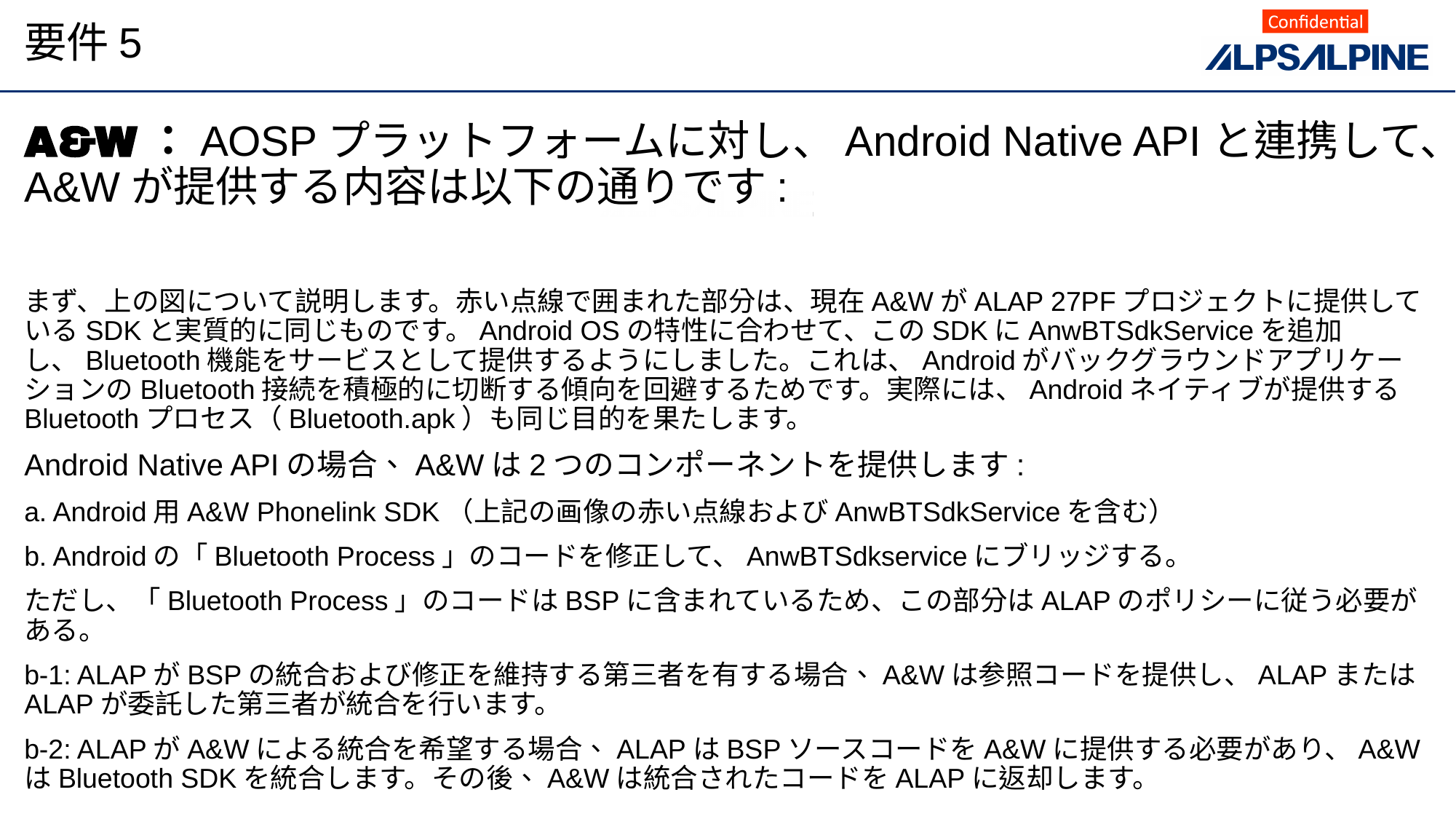

# 要件5
A&W：AOSPプラットフォームに対し、Android Native APIと連携して、A&Wが提供する内容は以下の通りです:

まず、上の図について説明します。赤い点線で囲まれた部分は、現在A&WがALAP 27PFプロジェクトに提供しているSDKと実質的に同じものです。Android OSの特性に合わせて、このSDKにAnwBTSdkServiceを追加し、Bluetooth機能をサービスとして提供するようにしました。これは、AndroidがバックグラウンドアプリケーションのBluetooth接続を積極的に切断する傾向を回避するためです。実際には、Androidネイティブが提供するBluetoothプロセス（Bluetooth.apk）も同じ目的を果たします。
Android Native APIの場合、A&Wは2つのコンポーネントを提供します:
a. Android用A&W Phonelink SDK（上記の画像の赤い点線およびAnwBTSdkServiceを含む）
b. Androidの「Bluetooth Process」のコードを修正して、AnwBTSdkserviceにブリッジする。
ただし、「Bluetooth Process」のコードはBSPに含まれているため、この部分はALAPのポリシーに従う必要がある。
b-1: ALAPがBSPの統合および修正を維持する第三者を有する場合、A&Wは参照コードを提供し、ALAPまたはALAPが委託した第三者が統合を行います。
b-2: ALAPがA&Wによる統合を希望する場合、ALAPはBSPソースコードをA&Wに提供する必要があり、A&WはBluetooth SDKを統合します。その後、A&Wは統合されたコードをALAPに返却します。